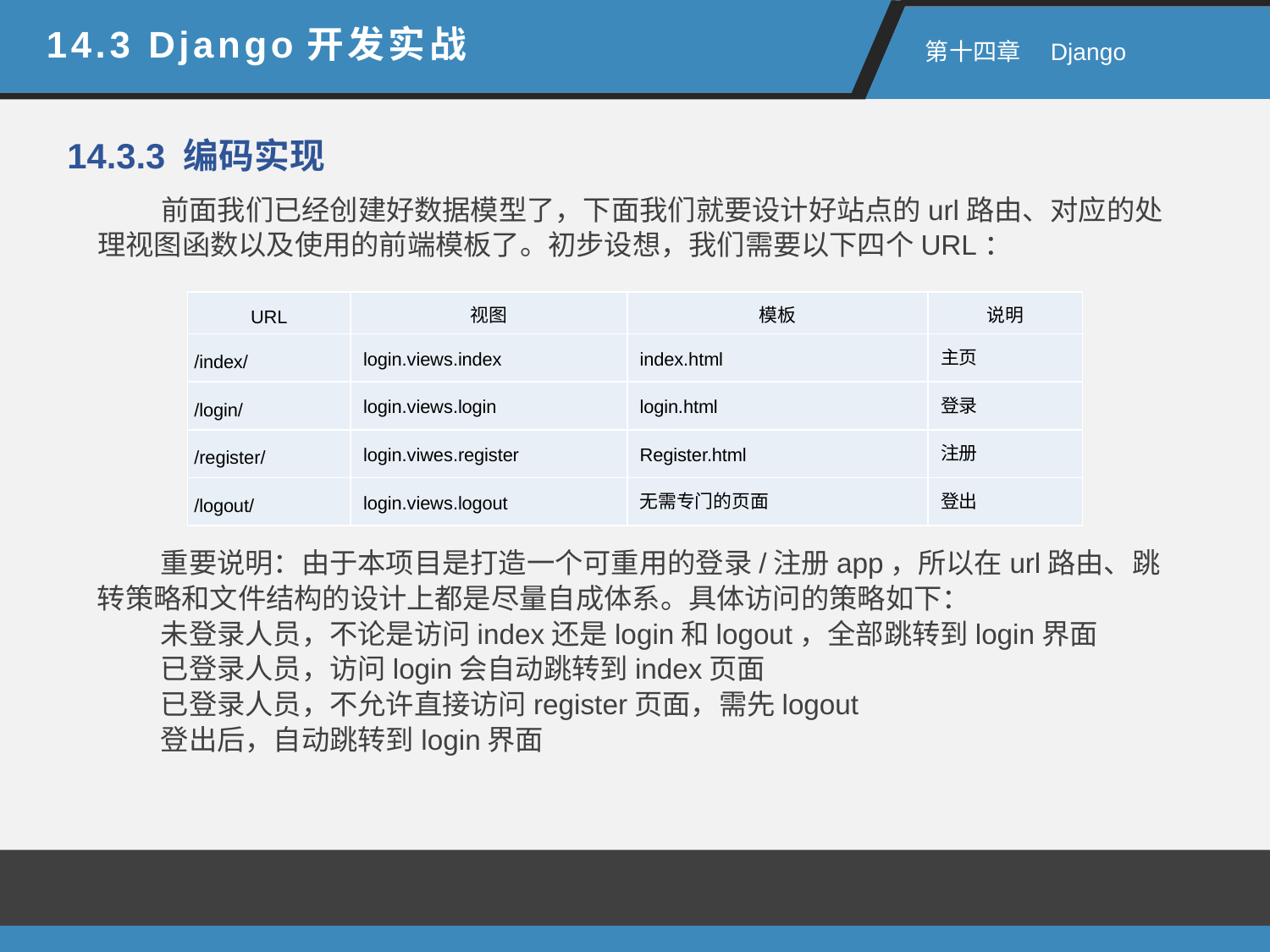

14.3 Django开发实战
  第十四章　Django
14.3.3 编码实现
前面我们已经创建好数据模型了，下面我们就要设计好站点的url路由、对应的处理视图函数以及使用的前端模板了。初步设想，我们需要以下四个URL：
| URL | 视图 | 模板 | 说明 |
| --- | --- | --- | --- |
| /index/ | login.views.index | index.html | 主页 |
| /login/ | login.views.login | login.html | 登录 |
| /register/ | login.viwes.register | Register.html | 注册 |
| /logout/ | login.views.logout | 无需专门的页面 | 登出 |
重要说明：由于本项目是打造一个可重用的登录/注册app，所以在url路由、跳转策略和文件结构的设计上都是尽量自成体系。具体访问的策略如下：
未登录人员，不论是访问index还是login和logout，全部跳转到login界面
已登录人员，访问login会自动跳转到index页面
已登录人员，不允许直接访问register页面，需先logout
登出后，自动跳转到login界面